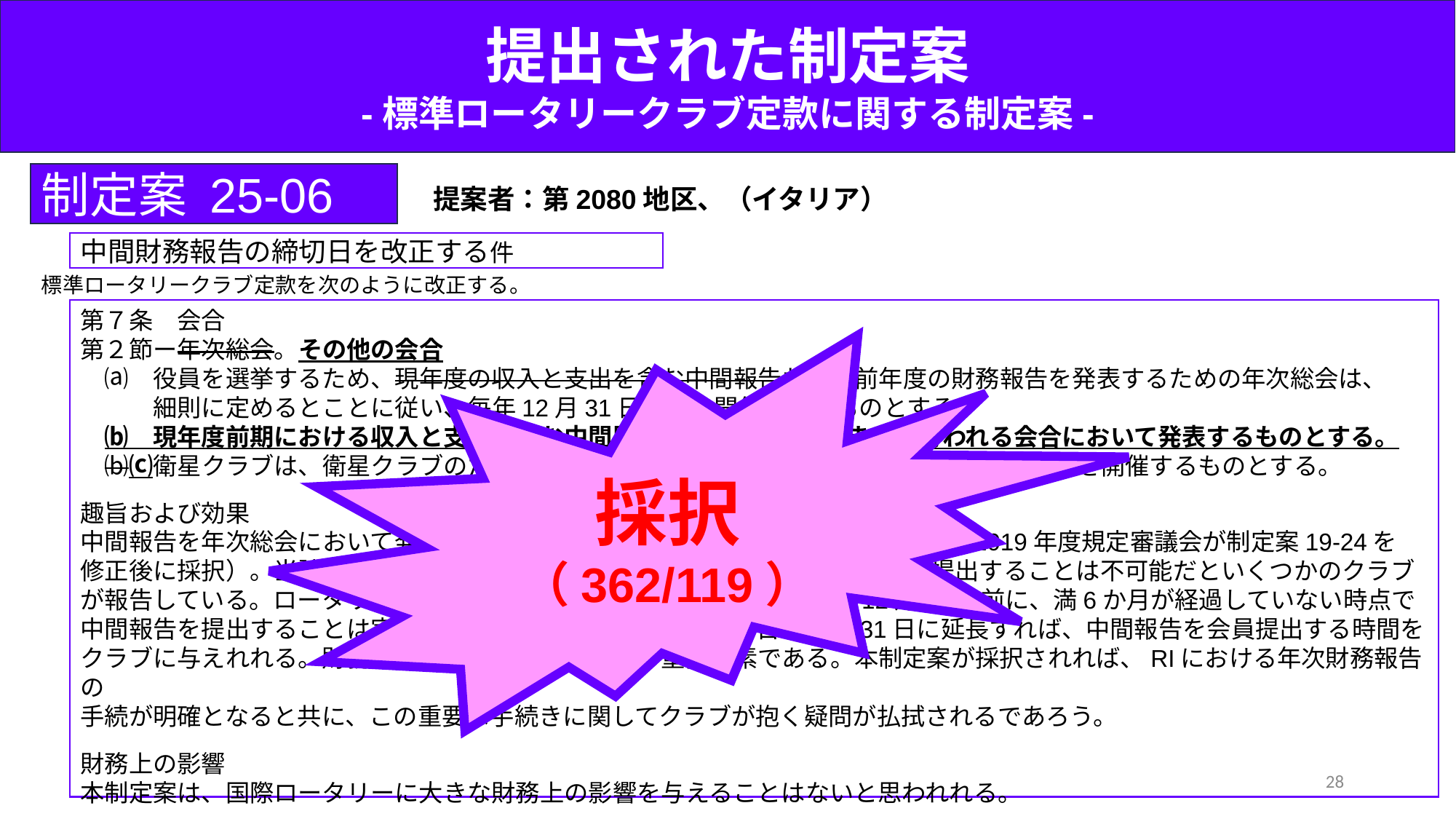

提出された制定案
-標準ロータリークラブ定款に関する制定案-
制定案 25-06
提案者：第2080地区、（イタリア）
中間財務報告の締切日を改正する件
標準ロータリークラブ定款を次のように改正する。
第７条　会合
第２節ー年次総会。その他の会合
　⒜　役員を選挙するため、現年度の収入と支出を含む中間報告および前年度の財務報告を発表するための年次総会は、
　　　細則に定めるとことに従い、毎年12月31日までに開催されるものとする。
　⒝　現年度前期における収入と支出を含む中間財務報告を1月31日までに行われる会合において発表するものとする。
　⒝⒞衛星クラブは、衛星クラブのための役員を選挙するため、12月31日の前に年次総会を開催するものとする。

趣旨および効果
中間報告を年次総会において発表するという必要条件は、2019年に導入された（2019年度規定審議会が制定案19-24を
修正後に採択）。当該制定案が採択されて以来、中間報告を12月31日までに提出することは不可能だといくつかのクラブ
が報告している。ロータリー年度が7月1日に始まることを考えれば、12月31日前に、満6か月が経過していない時点で中間報告を提出することは実際に不可能だ。現規定による締切日を1月31日に延長すれば、中間報告を会員提出する時間をクラブに与えれれる。財務の透明性は、クラブ存続の重要要素である。本制定案が採択されれば、RIにおける年次財務報告の
手続が明確となると共に、この重要な手続きに関してクラブが抱く疑問が払拭されるであろう。

財務上の影響
本制定案は、国際ロータリーに大きな財務上の影響を与えることはないと思われれる。

採択
（362/119）
28